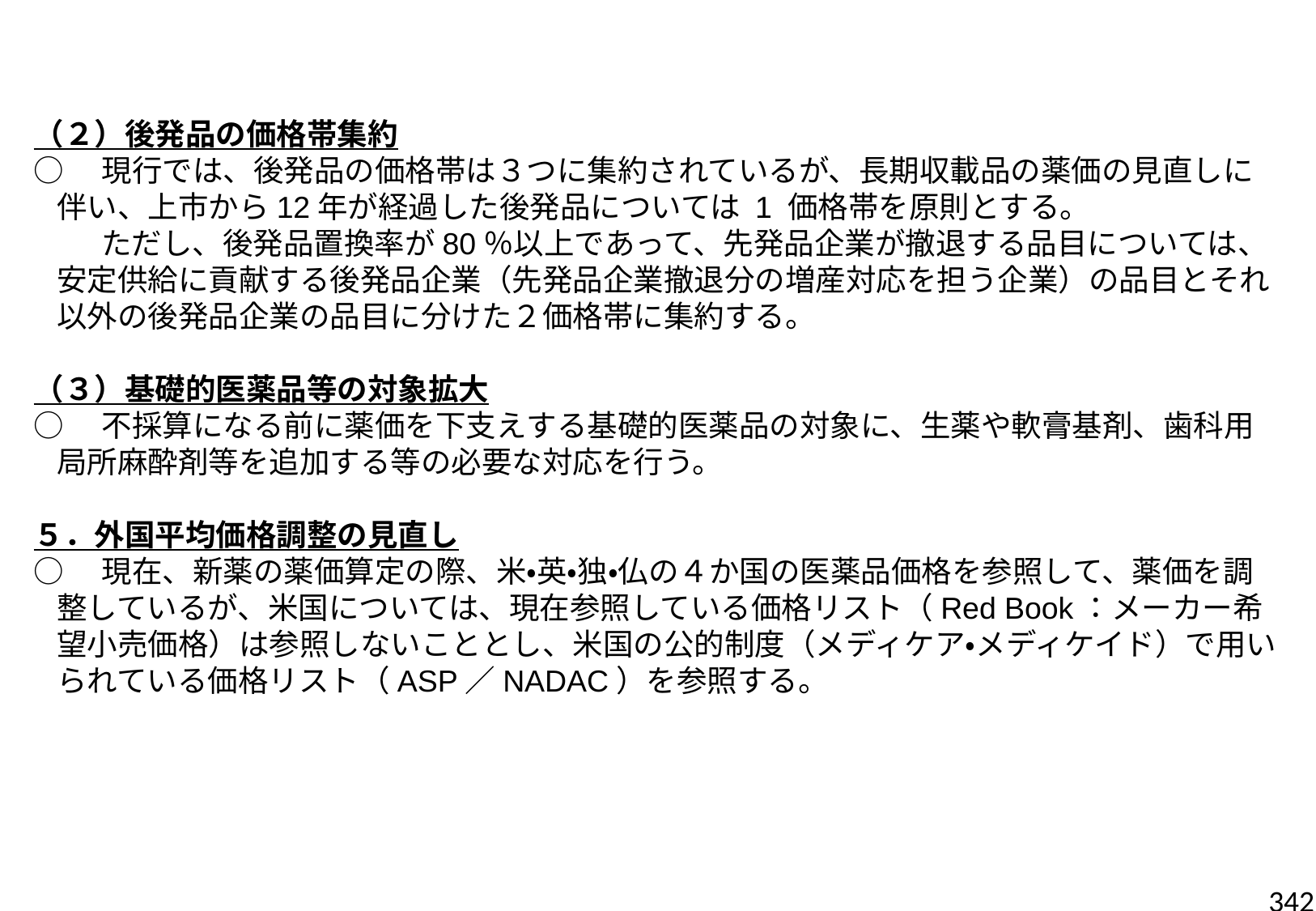

（２）後発品の価格帯集約
○　現行では、後発品の価格帯は３つに集約されているが、長期収載品の薬価の見直しに伴い、上市から12年が経過した後発品については 1 価格帯を原則とする。
　　 ただし、後発品置換率が80％以上であって、先発品企業が撤退する品目については、安定供給に貢献する後発品企業（先発品企業撤退分の増産対応を担う企業）の品目とそれ以外の後発品企業の品目に分けた２価格帯に集約する。

（３）基礎的医薬品等の対象拡大
○　不採算になる前に薬価を下支えする基礎的医薬品の対象に、生薬や軟膏基剤、歯科用局所麻酔剤等を追加する等の必要な対応を行う。

５．外国平均価格調整の見直し
○　現在、新薬の薬価算定の際、米・英・独・仏の４か国の医薬品価格を参照して、薬価を調整しているが、米国については、現在参照している価格リスト（Red Book：メーカー希望小売価格）は参照しないこととし、米国の公的制度（メディケア・メディケイド）で用いられている価格リスト（ASP／NADAC）を参照する。